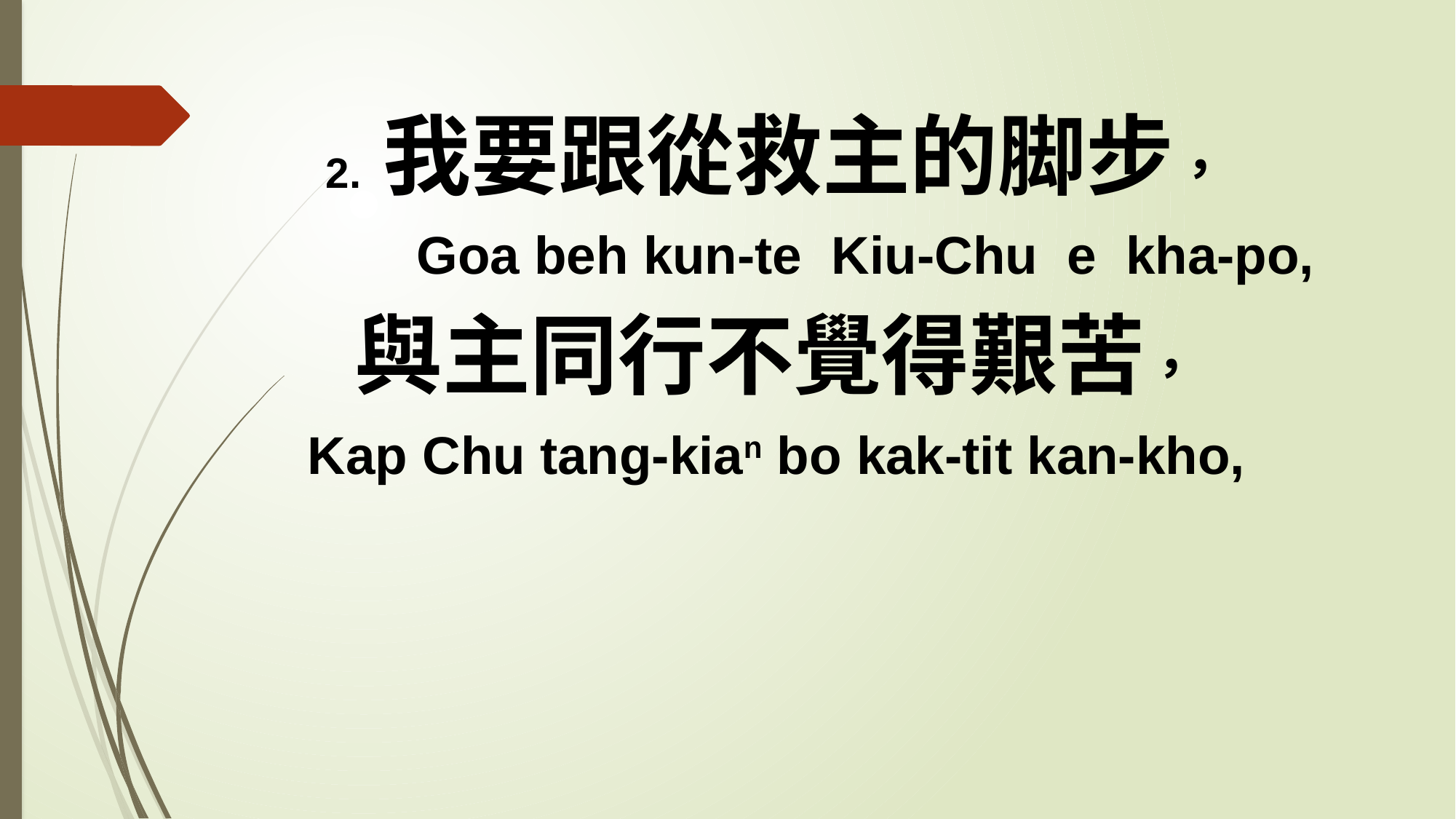

2. 我要跟從救主的脚步，
             Goa beh kun-te  Kiu-Chu  e  kha-po,
與主同行不覺得艱苦，
Kap Chu tang-kian bo kak-tit kan-kho,